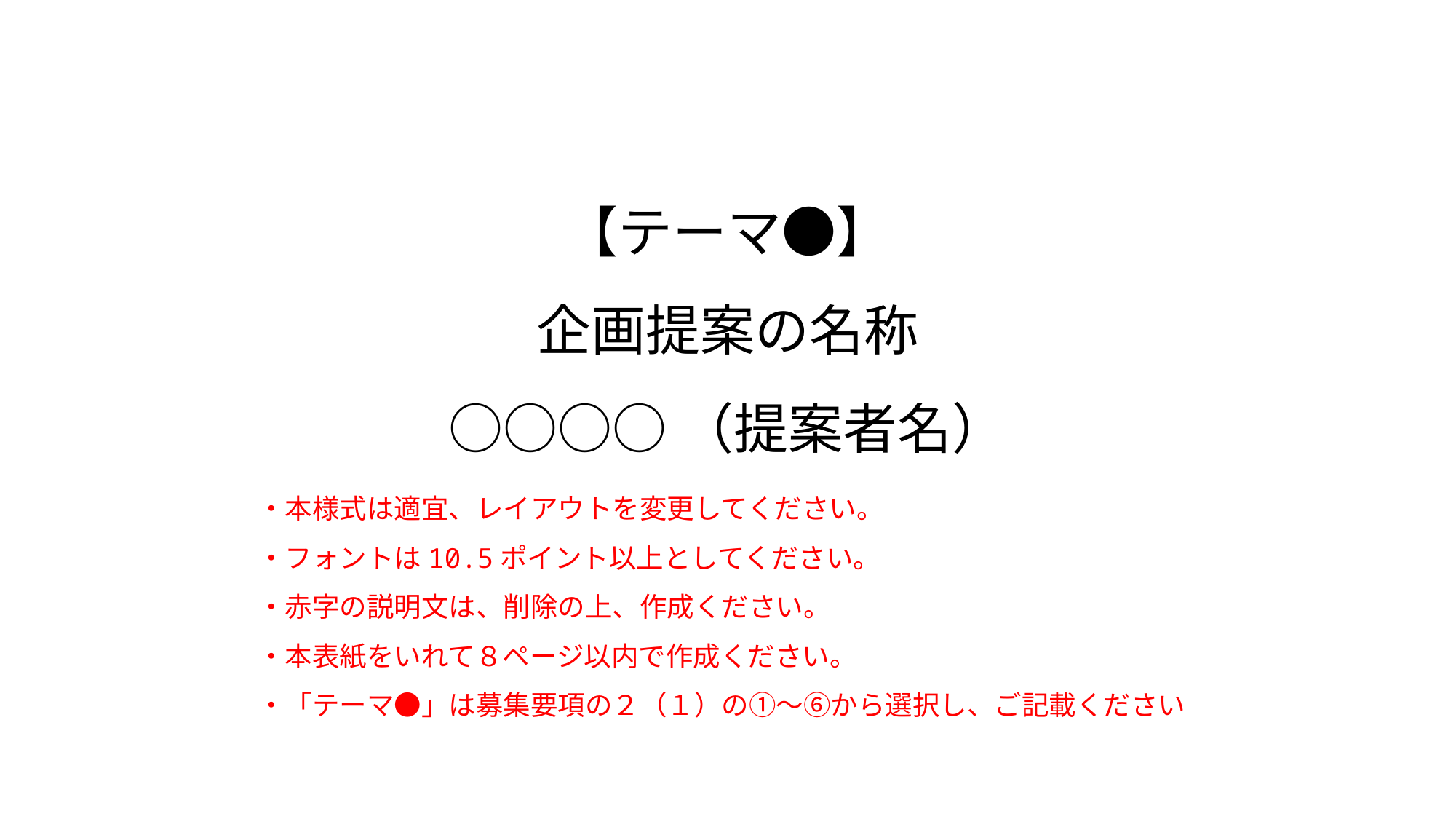

【テーマ●】
企画提案の名称
○○○○（提案者名）
・本様式は適宜、レイアウトを変更してください。
・フォントは10.5ポイント以上としてください。
・赤字の説明文は、削除の上、作成ください。
・本表紙をいれて８ページ以内で作成ください。
・「テーマ●」は募集要項の２（１）の①～⑥から選択し、ご記載ください